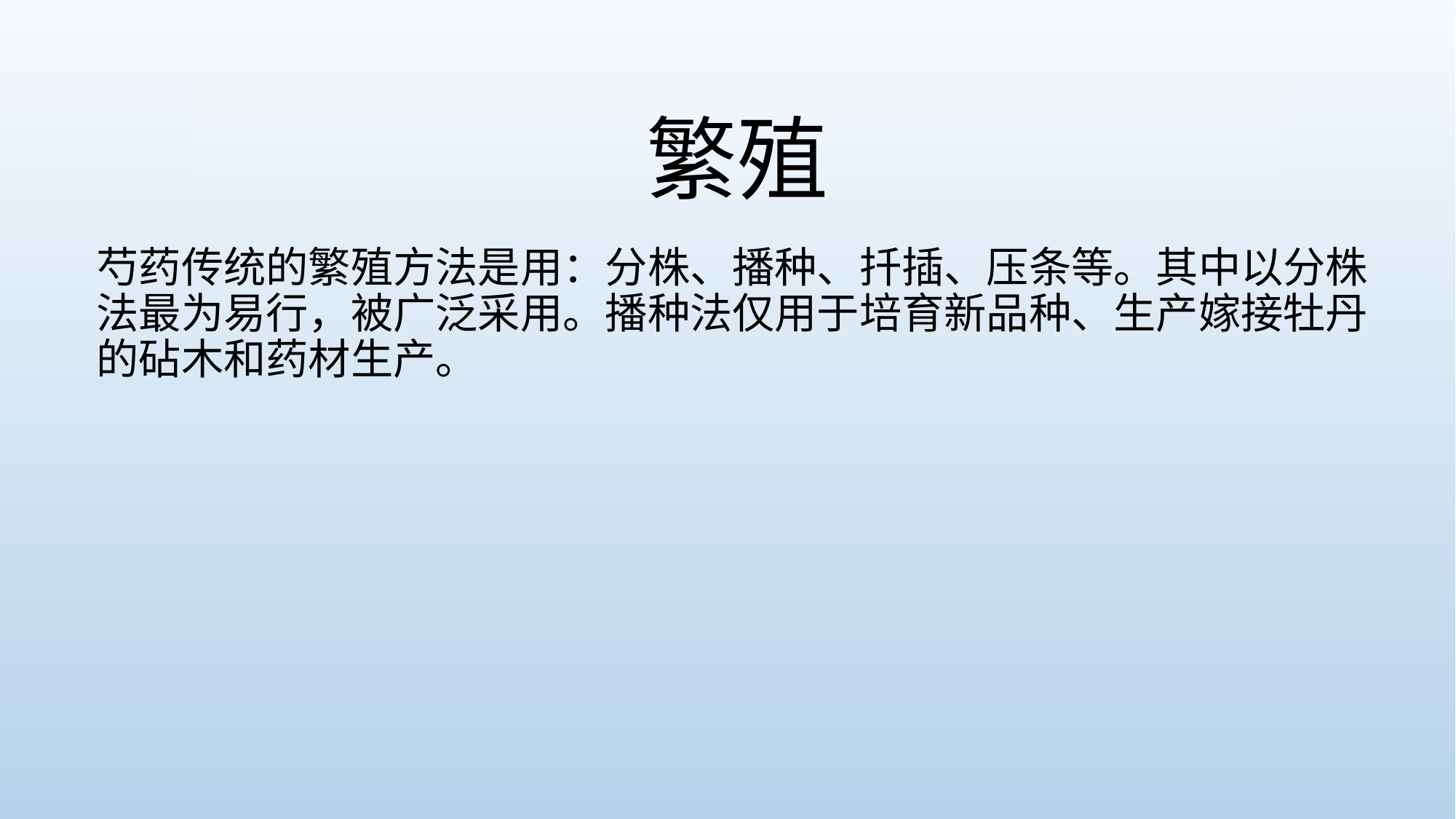

# 繁殖
芍药传统的繁殖方法是用：分株、播种、扦插、压条等。其中以分株法最为易行，被广泛采用。播种法仅用于培育新品种、生产嫁接牡丹的砧木和药材生产。